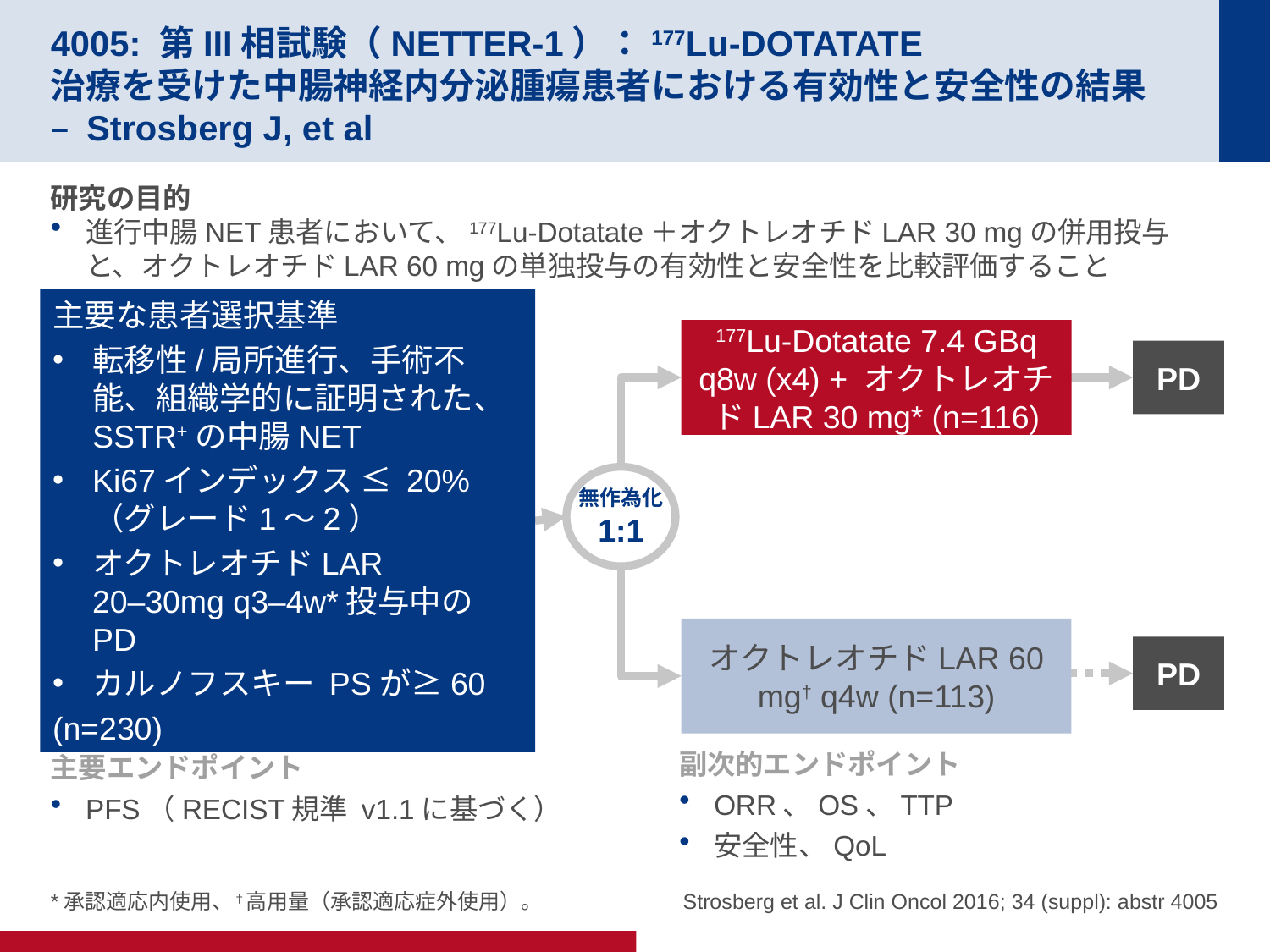

# 4005: 第III相試験（NETTER-1）：177Lu-DOTATATE 治療を受けた中腸神経内分泌腫瘍患者における有効性と安全性の結果 – Strosberg J, et al
研究の目的
進行中腸NET患者において、177Lu-Dotatate＋オクトレオチドLAR 30 mgの併用投与と、オクトレオチドLAR 60 mgの単独投与の有効性と安全性を比較評価すること
主要な患者選択基準
転移性/局所進行、手術不能、組織学的に証明された、SSTR+の中腸NET
Ki67インデックス ≤ 20%（グレード1～2）
オクトレオチドLAR
20–30mg q3–4w*投与中のPD
カルノフスキー PSが≥60
(n=230)
177Lu-Dotatate 7.4 GBq q8w (x4) + オクトレオチドLAR 30 mg* (n=116)
PD
無作為化
1:1
オクトレオチドLAR 60 mg† q4w (n=113)
PD
副次的エンドポイント
ORR、OS、TTP
安全性、QoL
主要エンドポイント
PFS（RECIST規準 v1.1に基づく）
*承認適応内使用、†高用量（承認適応症外使用）。
Strosberg et al. J Clin Oncol 2016; 34 (suppl): abstr 4005